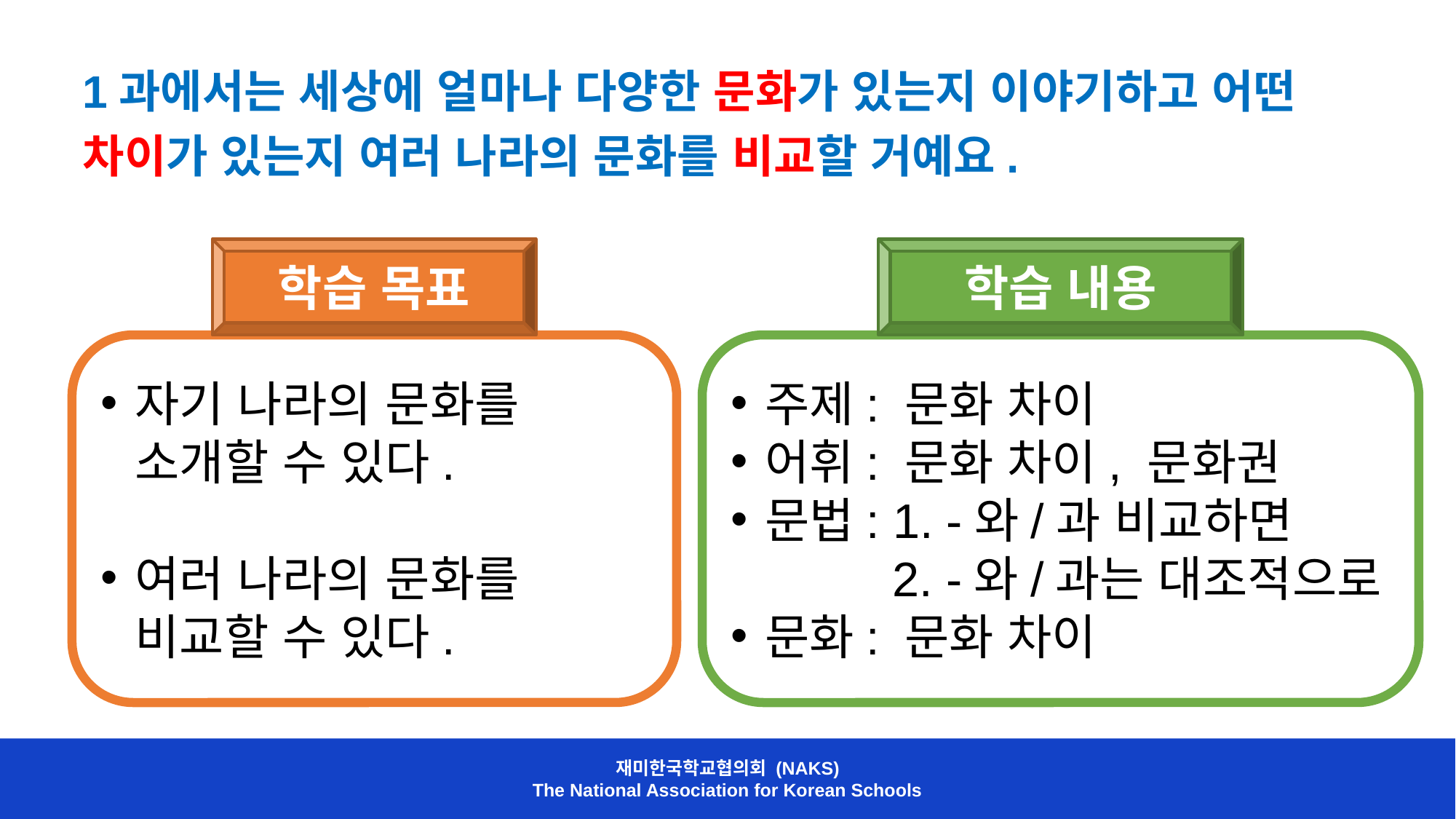

1과에서는 세상에 얼마나 다양한 문화가 있는지 이야기하고 어떤 차이가 있는지 여러 나라의 문화를 비교할 거예요.
학습 내용
주제: 문화 차이
어휘: 문화 차이, 문화권
문법: 1. -와/과 비교하면
            2. -와/과는 대조적으로
문화: 문화 차이
학습 목표
자기 나라의 문화를 소개할 수 있다.

여러 나라의 문화를 비교할 수 있다.
재미한국학교협의회 (NAKS)
The National Association for Korean Schools